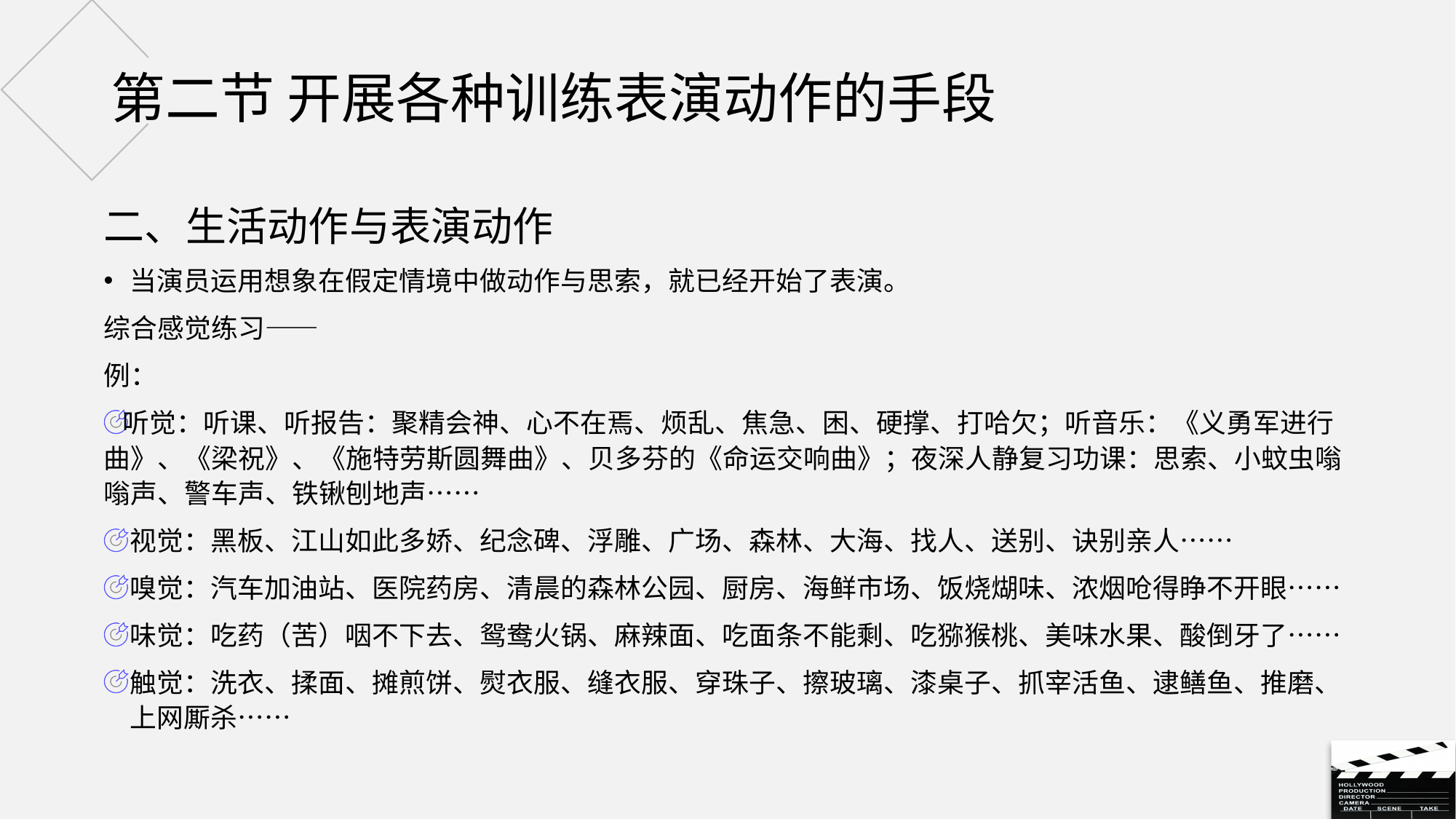

# 第二节 开展各种训练表演动作的手段
二、生活动作与表演动作
当演员运用想象在假定情境中做动作与思索，就已经开始了表演。
综合感觉练习——
例：
听觉：听课、听报告：聚精会神、心不在焉、烦乱、焦急、困、硬撑、打哈欠；听音乐：《义勇军进行曲》、《梁祝》、《施特劳斯圆舞曲》、贝多芬的《命运交响曲》；夜深人静复习功课：思索、小蚊虫嗡嗡声、警车声、铁锹刨地声……
视觉：黑板、江山如此多娇、纪念碑、浮雕、广场、森林、大海、找人、送别、诀别亲人……
嗅觉：汽车加油站、医院药房、清晨的森林公园、厨房、海鲜市场、饭烧煳味、浓烟呛得睁不开眼……
味觉：吃药（苦）咽不下去、鸳鸯火锅、麻辣面、吃面条不能剩、吃猕猴桃、美味水果、酸倒牙了……
触觉：洗衣、揉面、摊煎饼、熨衣服、缝衣服、穿珠子、擦玻璃、漆桌子、抓宰活鱼、逮鳝鱼、推磨、上网厮杀……